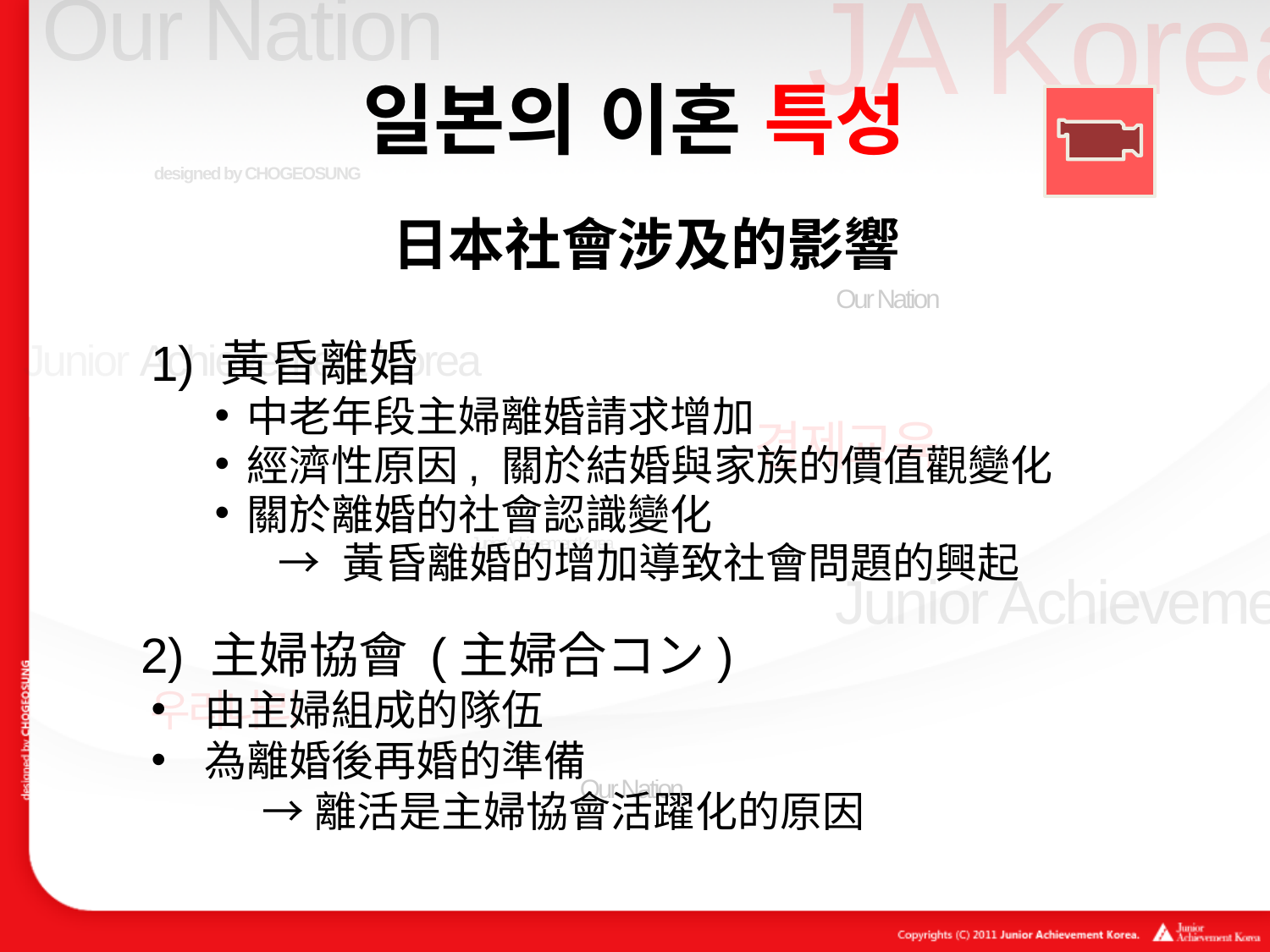

# 일본의 이혼 특성

日本社會涉及的影響

1) 黃昏離婚
中老年段主婦離婚請求增加
經濟性原因, 關於結婚與家族的價值觀變化
關於離婚的社會認識變化
→ 黃昏離婚的增加導致社會問題的興起

      2) 主婦協會 (主婦合コン)
 由主婦組成的隊伍
 為離婚後再婚的準備
      	    →離活是主婦協會活躍化的原因